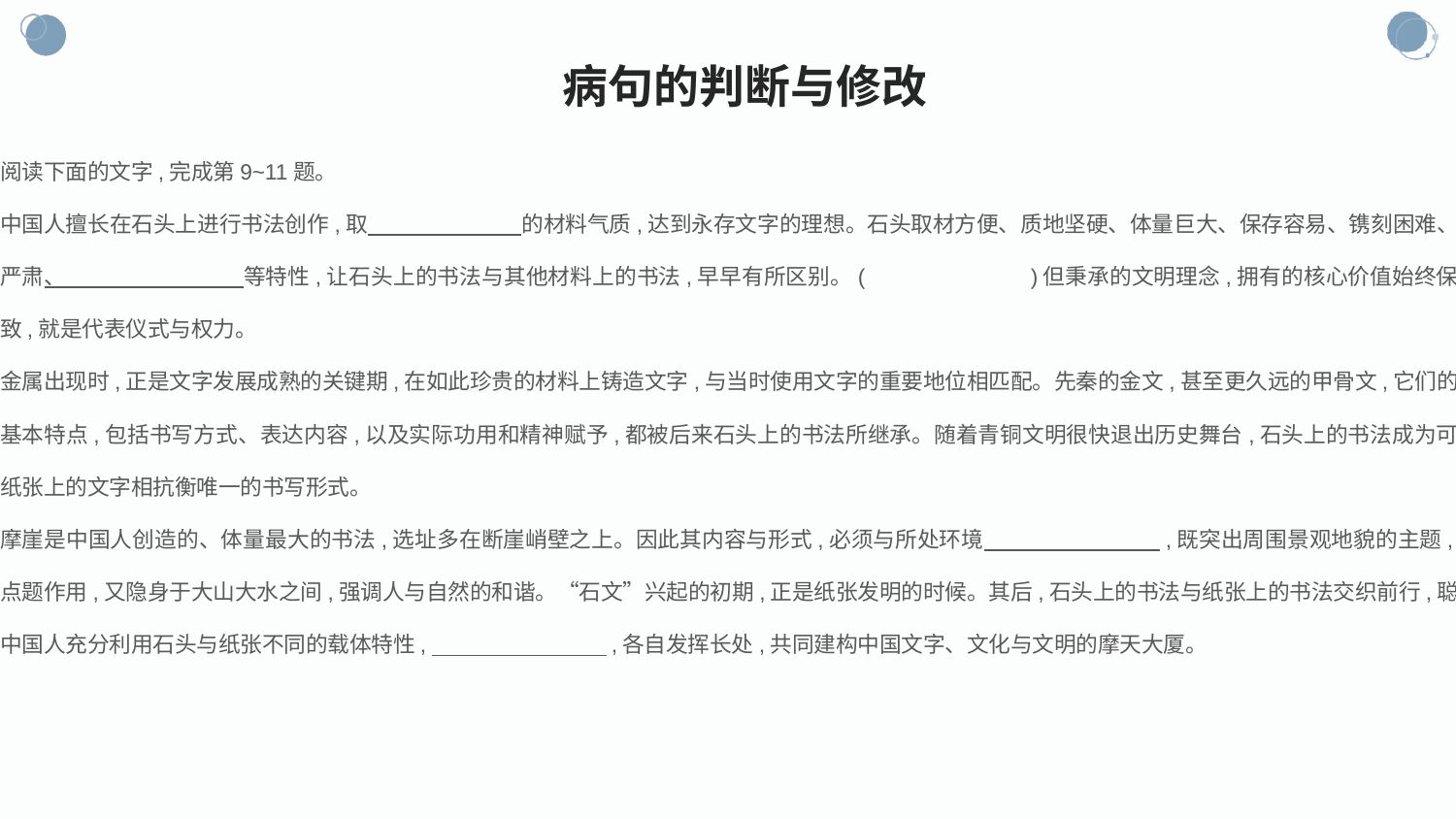

病句的判断与修改
阅读下面的文字,完成第9~11题。
中国人擅长在石头上进行书法创作,取　　　　　　　的材料气质,达到永存文字的理想。石头取材方便、质地坚硬、体量巨大、保存容易、镌刻困难、端正严肃、　　　　　　　　等特性,让石头上的书法与其他材料上的书法,早早有所区别。(　　　　　　　)但秉承的文明理念,拥有的核心价值始终保持一致,就是代表仪式与权力。
金属出现时,正是文字发展成熟的关键期,在如此珍贵的材料上铸造文字,与当时使用文字的重要地位相匹配。先秦的金文,甚至更久远的甲骨文,它们的一些基本特点,包括书写方式、表达内容,以及实际功用和精神赋予,都被后来石头上的书法所继承。随着青铜文明很快退出历史舞台,石头上的书法成为可以和纸张上的文字相抗衡唯一的书写形式。
摩崖是中国人创造的、体量最大的书法,选址多在断崖峭壁之上。因此其内容与形式,必须与所处环境　　　　　　　　,既突出周围景观地貌的主题,起到点题作用,又隐身于大山大水之间,强调人与自然的和谐。“石文”兴起的初期,正是纸张发明的时候。其后,石头上的书法与纸张上的书法交织前行,聪明的中国人充分利用石头与纸张不同的载体特性,　　　　　　　　,各自发挥长处,共同建构中国文字、文化与文明的摩天大厦。